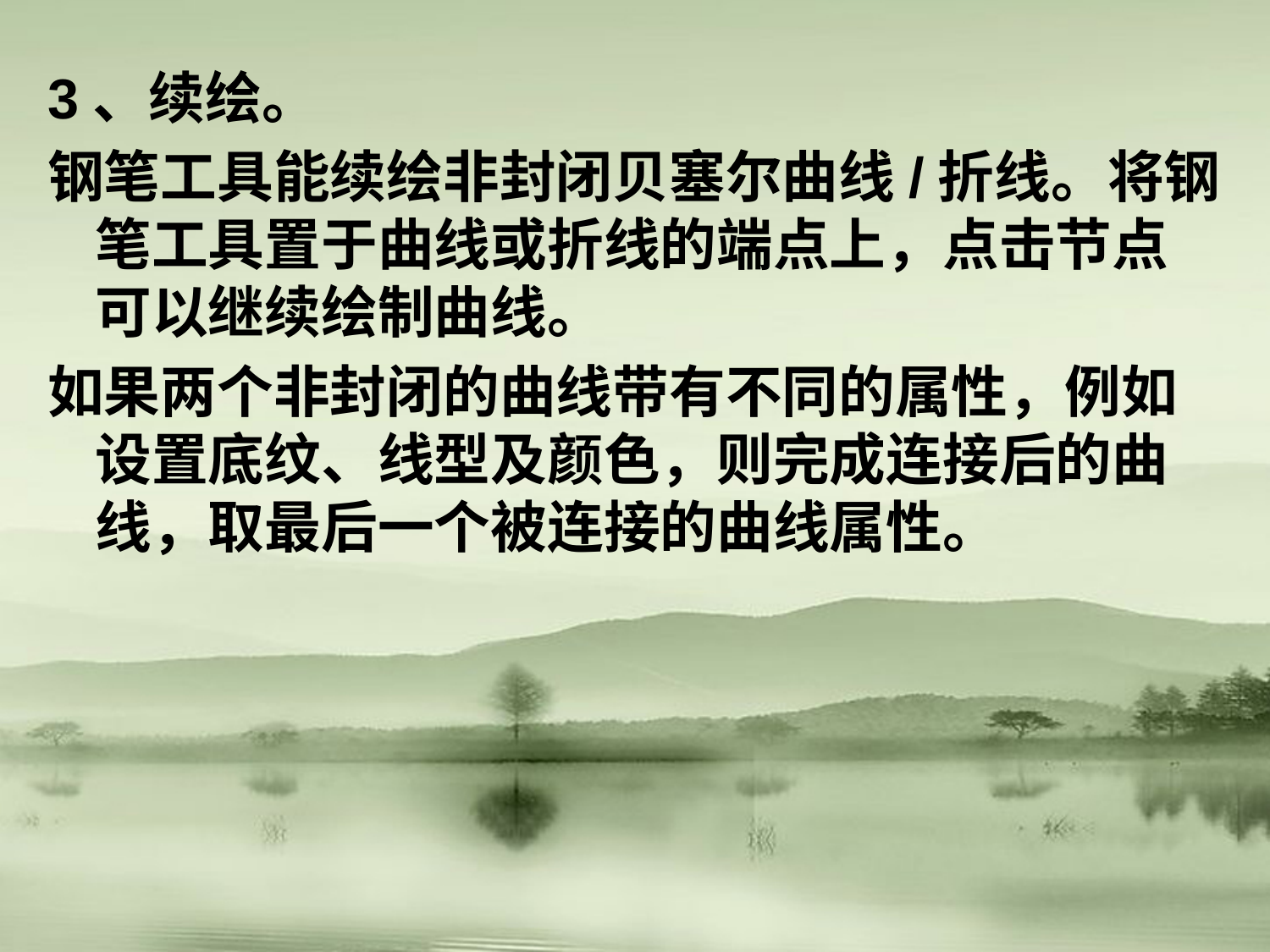

3、续绘。
钢笔工具能续绘非封闭贝塞尔曲线/折线。将钢笔工具置于曲线或折线的端点上，点击节点可以继续绘制曲线。
如果两个非封闭的曲线带有不同的属性，例如设置底纹、线型及颜色，则完成连接后的曲线，取最后一个被连接的曲线属性。